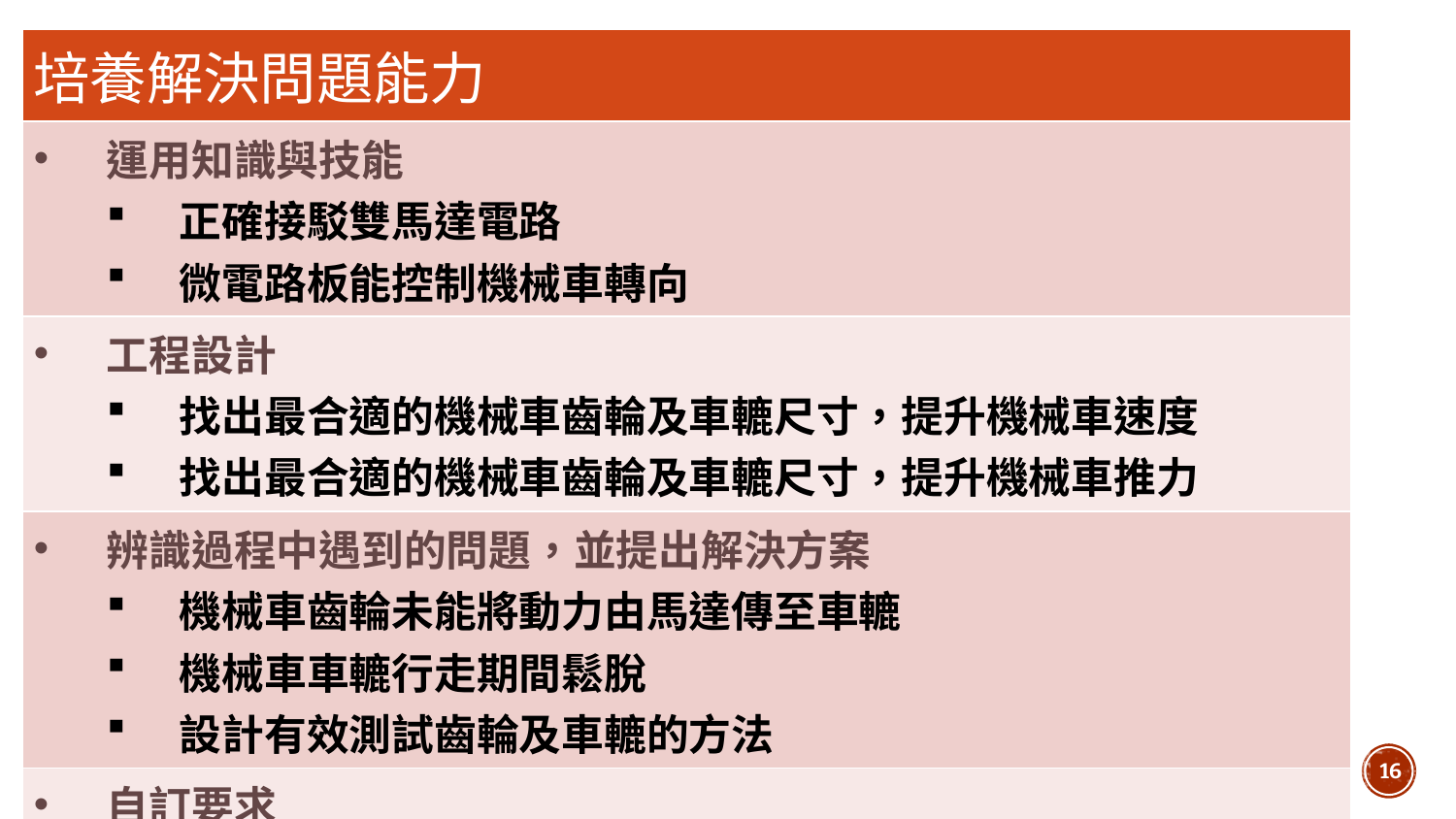

| 培養解決問題能力 |
| --- |
| 運用知識與技能 正確接駁雙馬達電路 微電路板能控制機械車轉向 |
| 工程設計 找出最合適的機械車齒輪及車轆尺寸，提升機械車速度 找出最合適的機械車齒輪及車轆尺寸，提升機械車推力 |
| 辨識過程中遇到的問題，並提出解決方案 機械車齒輪未能將動力由馬達傳至車轆 機械車車轆行走期間鬆脫 設計有效測試齒輪及車轆的方法 |
| 自訂要求 增加機械車推力增加完成完成斜坡賽道的機會 |
16